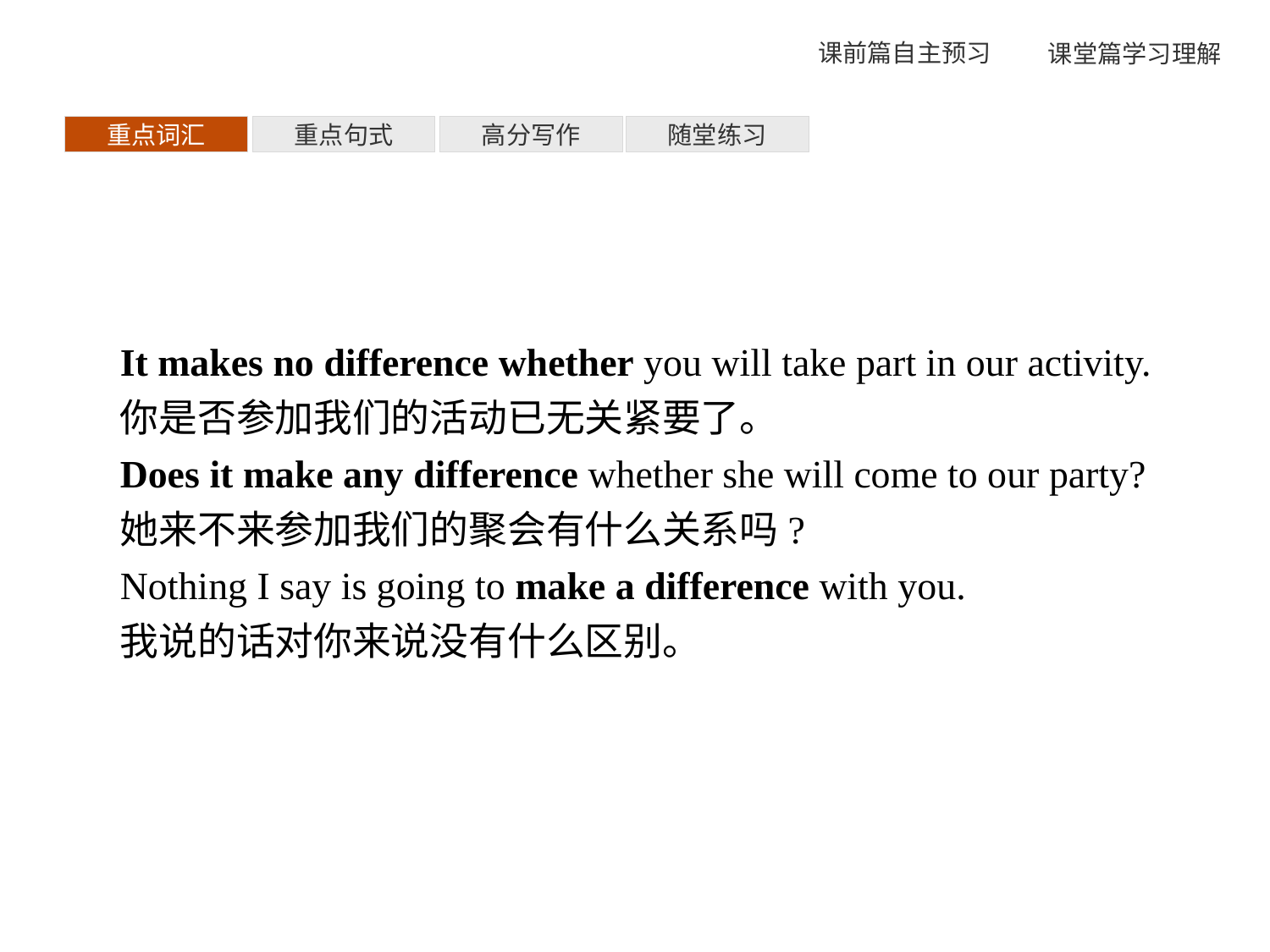

重点词汇
重点句式
高分写作
随堂练习
It makes no difference whether you will take part in our activity.
你是否参加我们的活动已无关紧要了。
Does it make any difference whether she will come to our party?
她来不来参加我们的聚会有什么关系吗?
Nothing I say is going to make a difference with you.
我说的话对你来说没有什么区别。